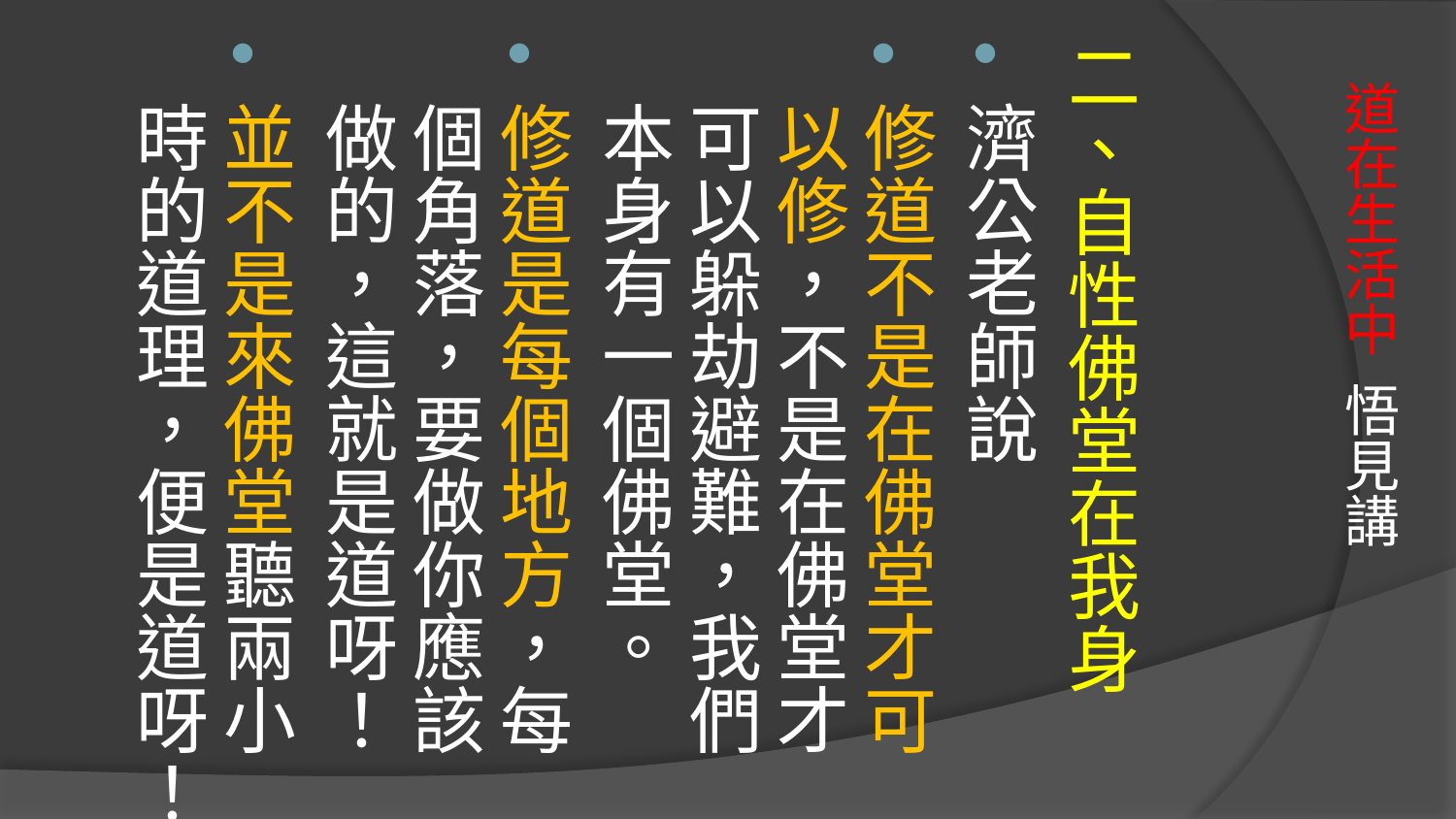

二、自性佛堂在我身
濟公老師說
修道不是在佛堂才可以修，不是在佛堂才可以躲劫避難，我們本身有一個佛堂。
修道是每個地方，每個角落，要做你應該做的，這就是道呀！
並不是來佛堂聽兩小時的道理，便是道呀！

# 道在生活中  悟見講